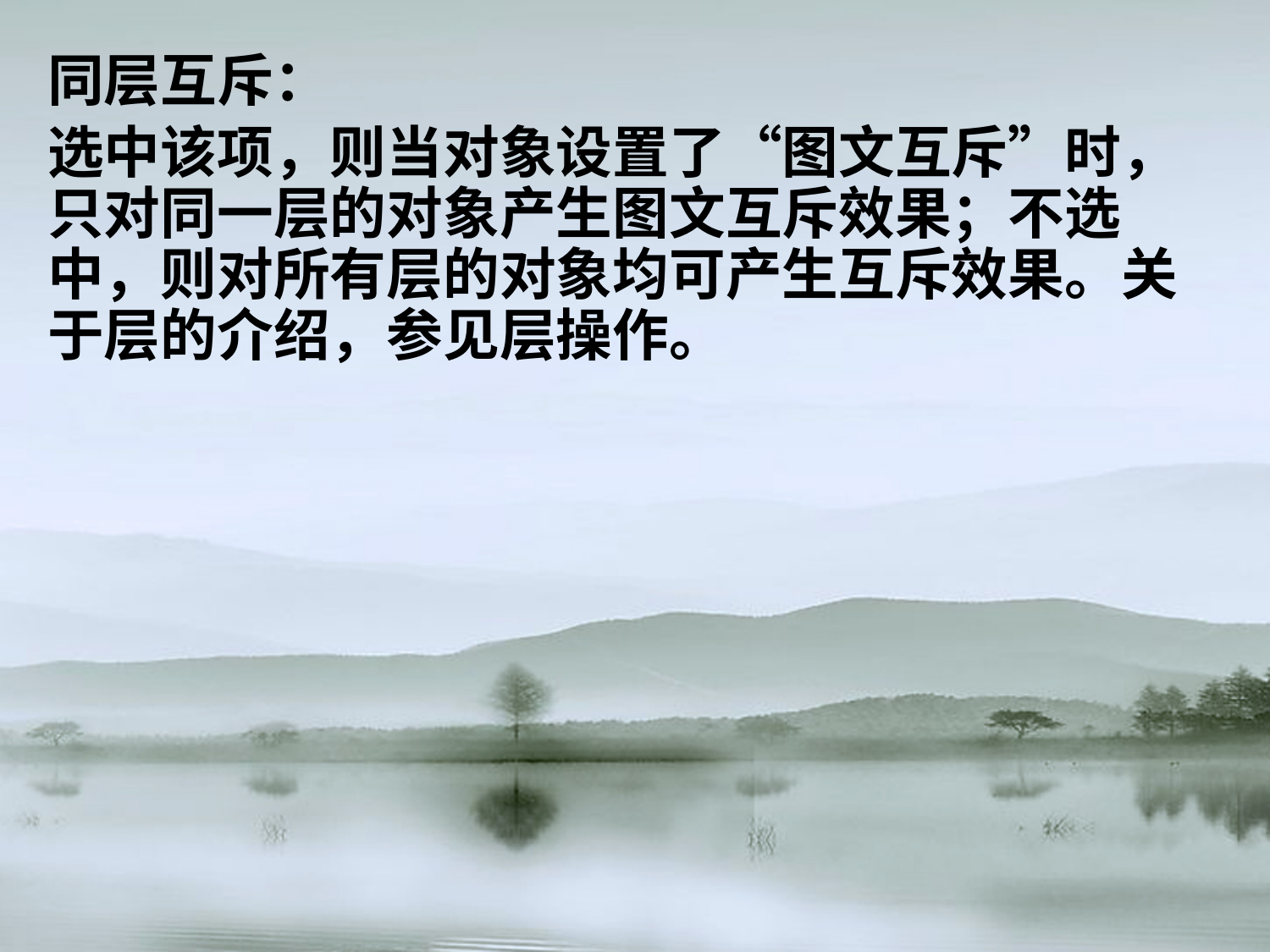

同层互斥：
选中该项，则当对象设置了“图文互斥”时，只对同一层的对象产生图文互斥效果；不选中，则对所有层的对象均可产生互斥效果。关于层的介绍，参见层操作。